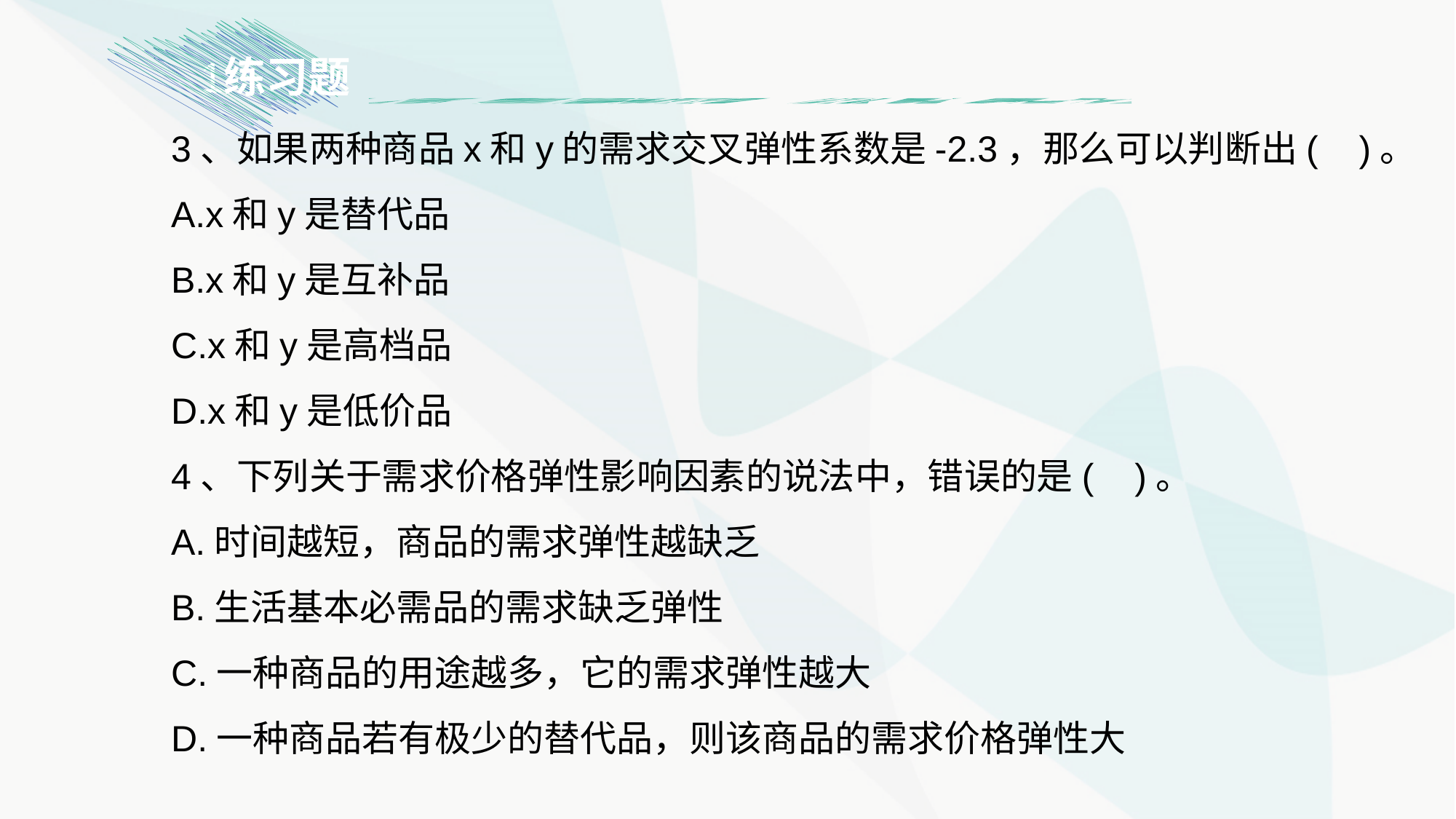

1
练习题
3、如果两种商品x和y的需求交叉弹性系数是-2.3，那么可以判断出(    )。
A.x和y是替代品
B.x和y是互补品
C.x和y是高档品
D.x和y是低价品
4、下列关于需求价格弹性影响因素的说法中，错误的是(    )。
A.时间越短，商品的需求弹性越缺乏
B.生活基本必需品的需求缺乏弹性
C.一种商品的用途越多，它的需求弹性越大
D.一种商品若有极少的替代品，则该商品的需求价格弹性大